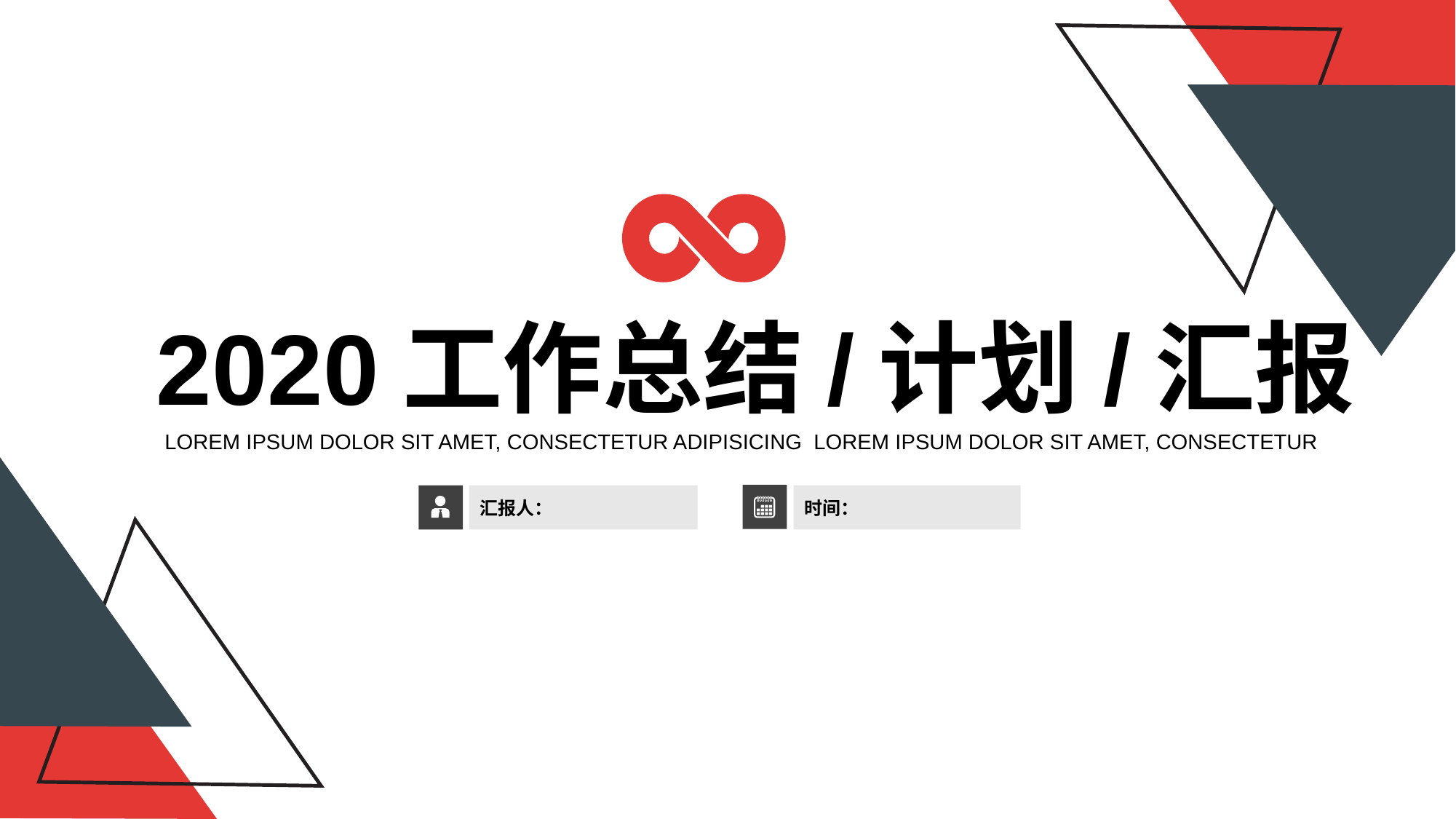

2020工作总结/计划/汇报
LOREM IPSUM DOLOR SIT AMET, CONSECTETUR ADIPISICING  LOREM IPSUM DOLOR SIT AMET, CONSECTETUR

汇报人：
时间：